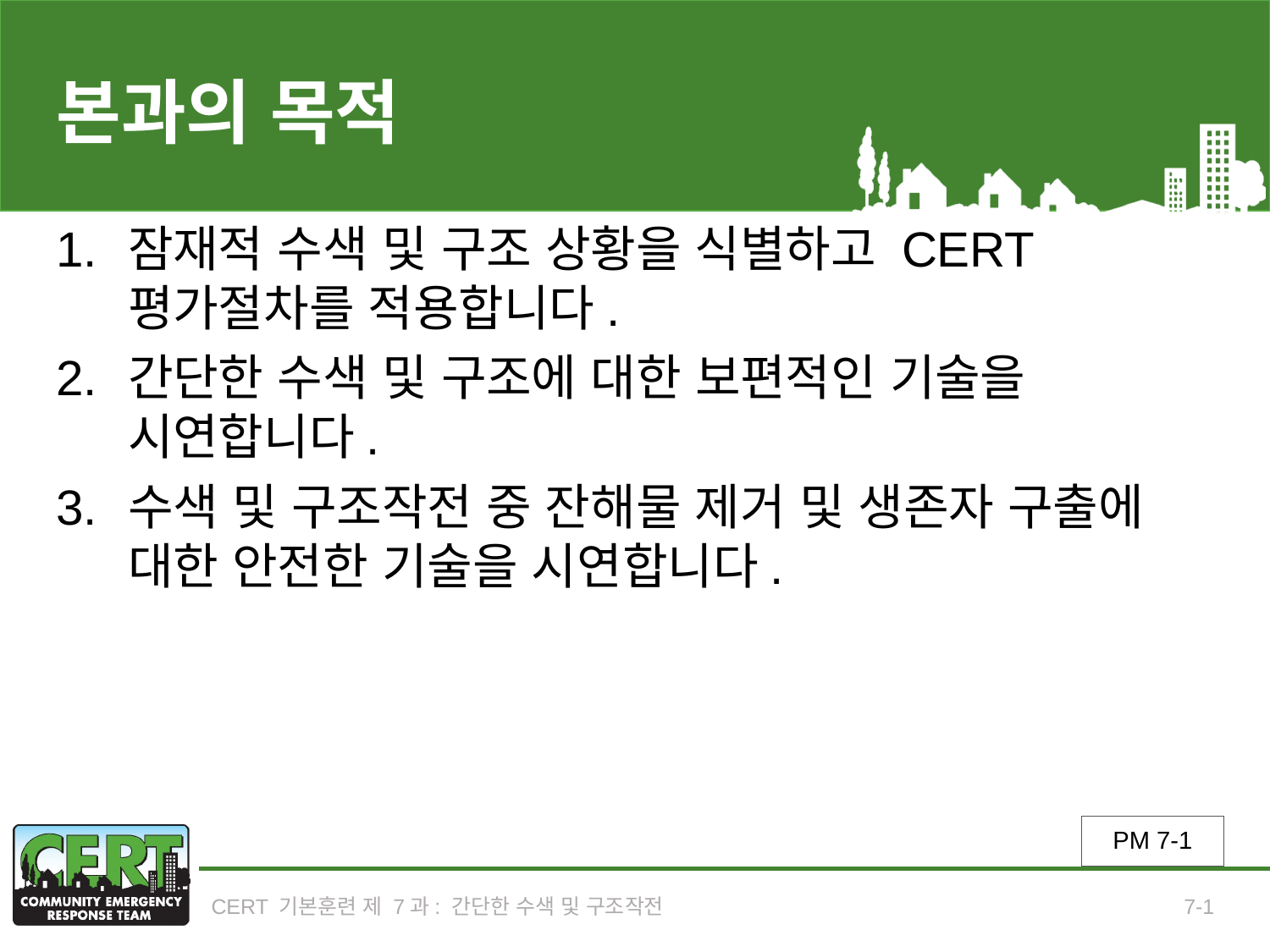

# 본과의 목적
잠재적 수색 및 구조 상황을 식별하고 CERT평가절차를 적용합니다.
간단한 수색 및 구조에 대한 보편적인 기술을 시연합니다.
수색 및 구조작전 중 잔해물 제거 및 생존자 구출에 대한 안전한 기술을 시연합니다.
PM 7-1
CERT 기본훈련 제 7과: 간단한 수색 및 구조작전
7-1